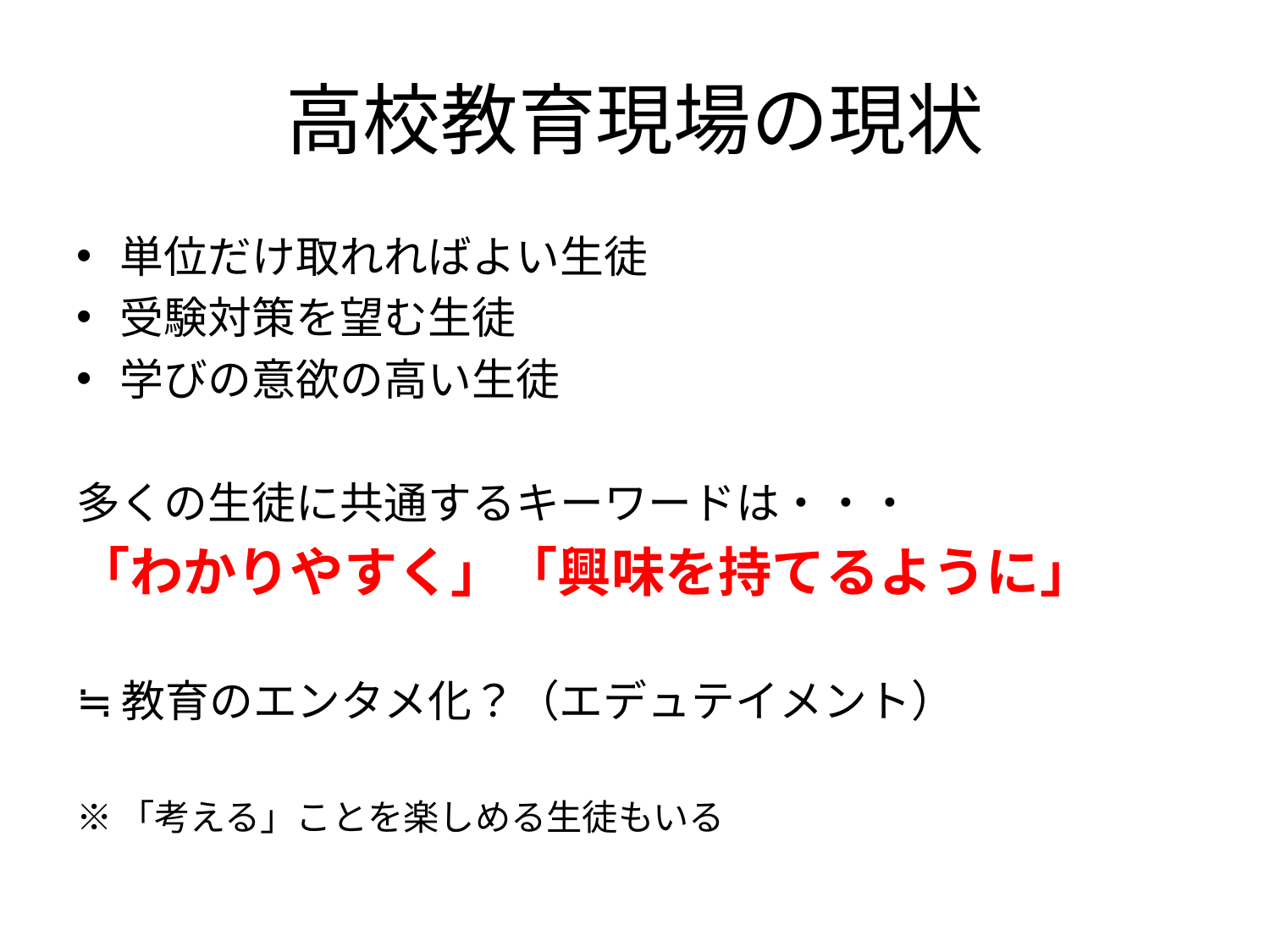

# 高校教育現場の現状
単位だけ取れればよい生徒
受験対策を望む生徒
学びの意欲の高い生徒

多くの生徒に共通するキーワードは・・・
「わかりやすく」「興味を持てるように」

≒教育のエンタメ化？（エデュテイメント）

※「考える」ことを楽しめる生徒もいる